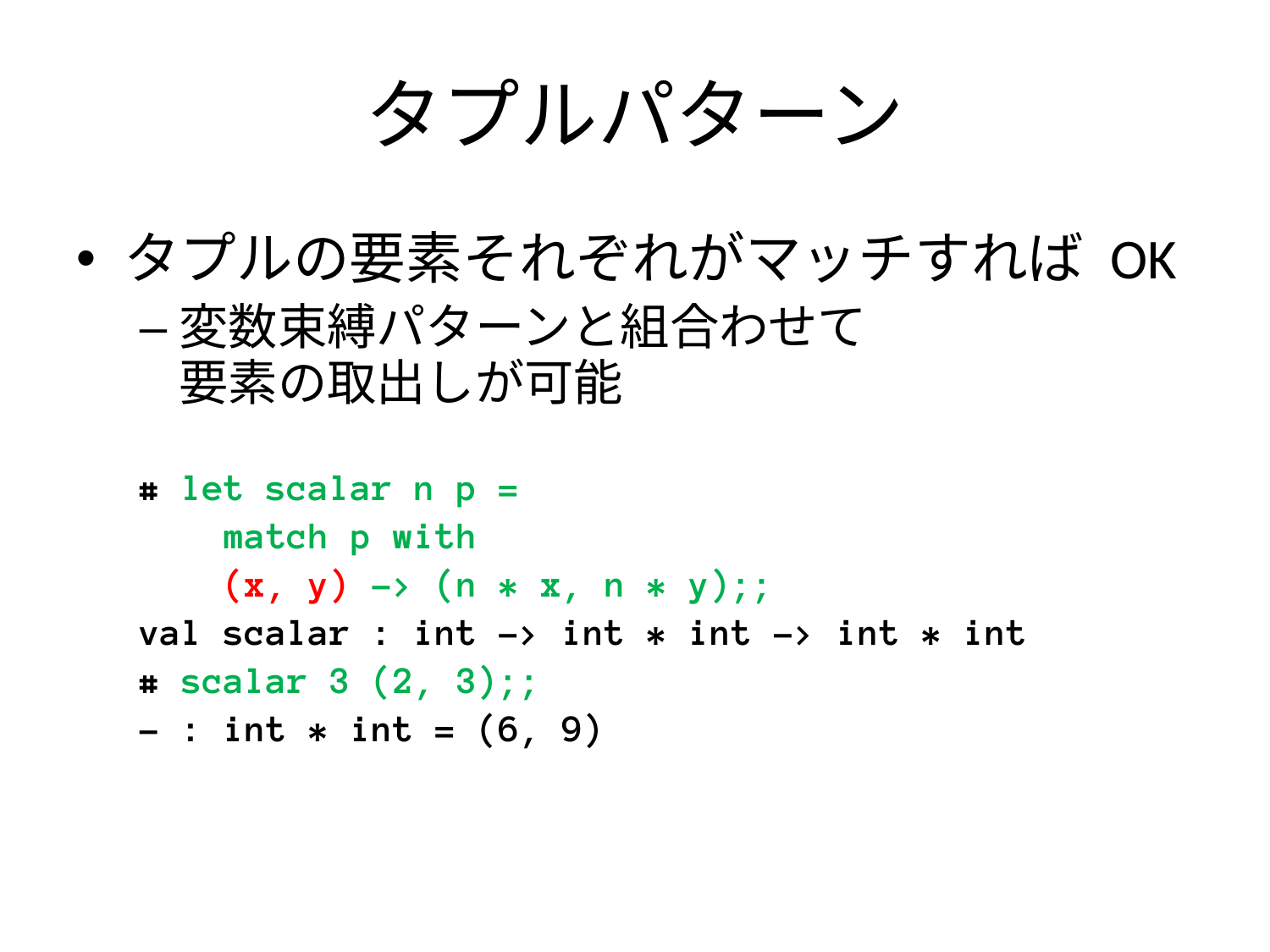

# タプルパターン
タプルの要素それぞれがマッチすれば OK
変数束縛パターンと組合わせて
要素の取出しが可能

# let scalar n p =
    match p with
    (x, y) -> (n * x, n * y);;
val scalar : int -> int * int -> int * int
# scalar 3 (2, 3);;
- : int * int = (6, 9)‏